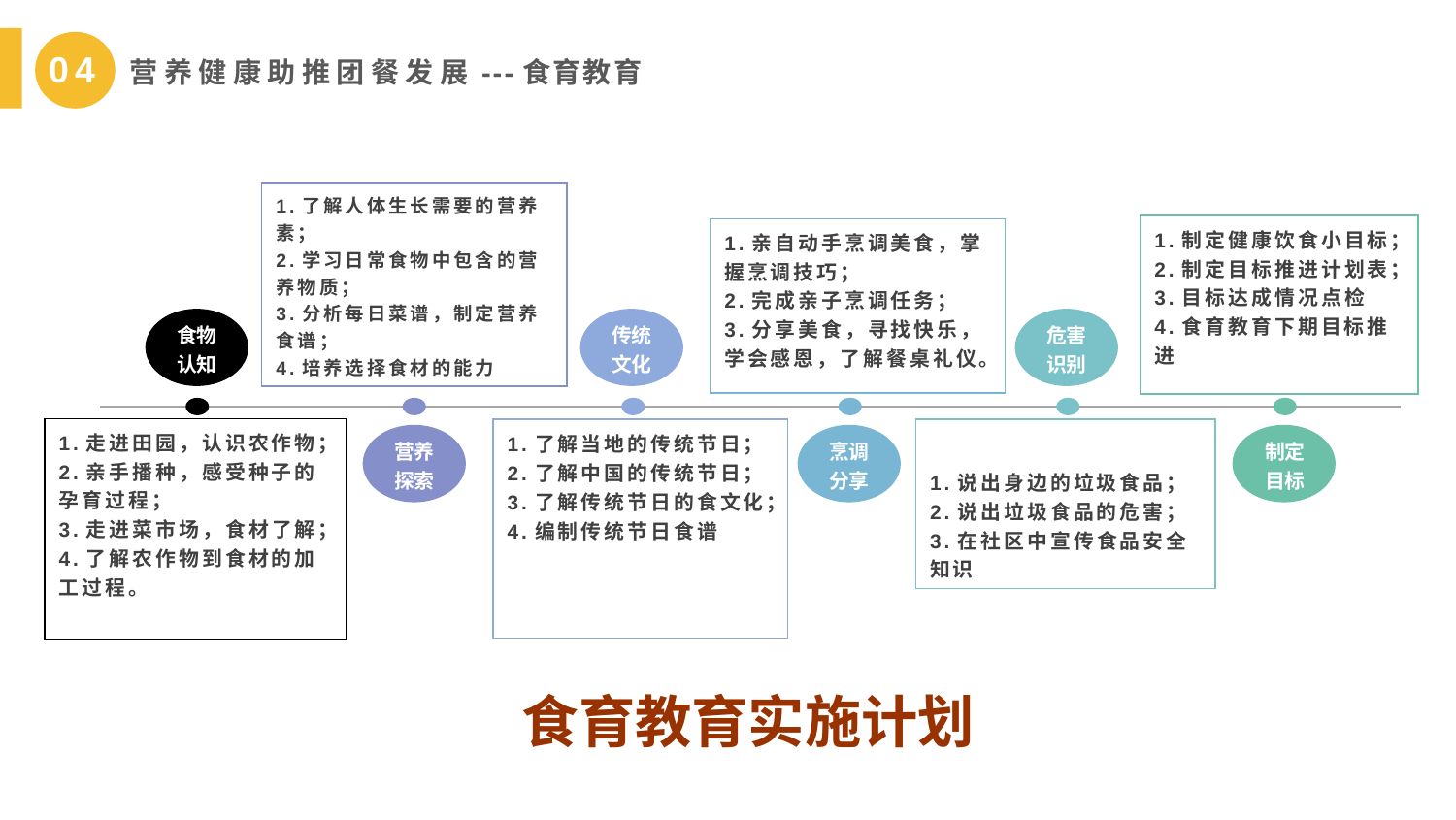

04
 营养健康助推团餐发展---食育教育

1.了解人体生长需要的营养素；
2.学习日常食物中包含的营养物质；
3.分析每日菜谱，制定营养食谱；
4.培养选择食材的能力
1.制定健康饮食小目标；
2.制定目标推进计划表；
3.目标达成情况点检
4.食育教育下期目标推进
1.亲自动手烹调美食，掌握烹调技巧；
2.完成亲子烹调任务；
3.分享美食，寻找快乐，学会感恩，了解餐桌礼仪。
食物
认知
传统
文化
危害
识别

1.走进田园，认识农作物；
2.亲手播种，感受种子的孕育过程；
3.走进菜市场，食材了解；
4.了解农作物到食材的加工过程。

1.了解当地的传统节日；
2.了解中国的传统节日；
3.了解传统节日的食文化；
4.编制传统节日食谱
1.说出身边的垃圾食品；
2.说出垃圾食品的危害；
3.在社区中宣传食品安全知识
营养
探索
烹调
分享
制定
目标

食育教育实施计划